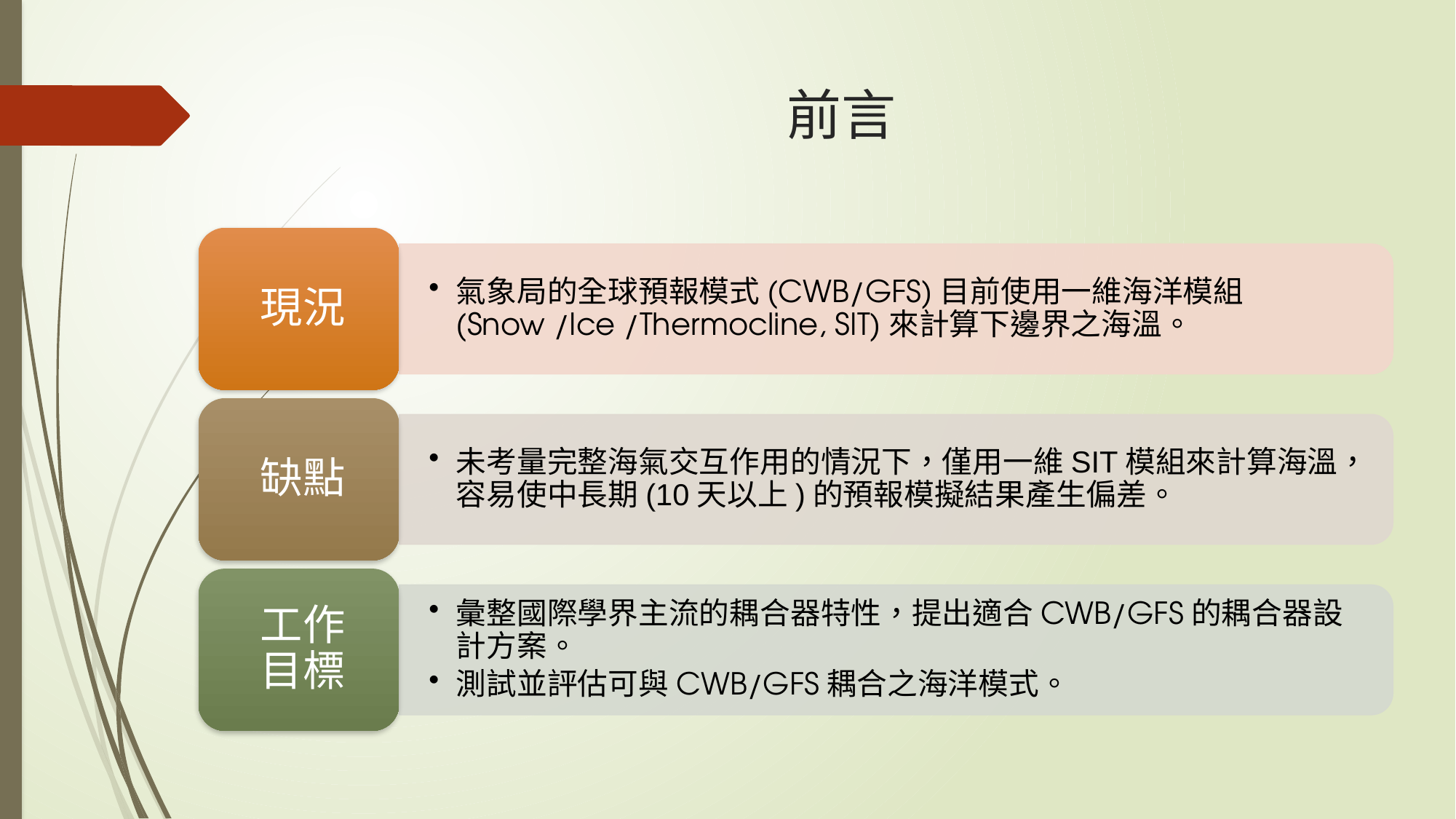

# 前言
氣象局的全球預報模式(CWB/GFS)目前使用一維海洋模組(Snow /Ice /Thermocline, SIT)來計算下邊界之海溫。
現況
未考量完整海氣交互作用的情況下，僅用一維SIT模組來計算海溫，容易使中長期(10天以上)的預報模擬結果產生偏差。
缺點
彙整國際學界主流的耦合器特性，提出適合CWB/GFS的耦合器設計方案。
測試並評估可與CWB/GFS耦合之海洋模式。
工作
目標